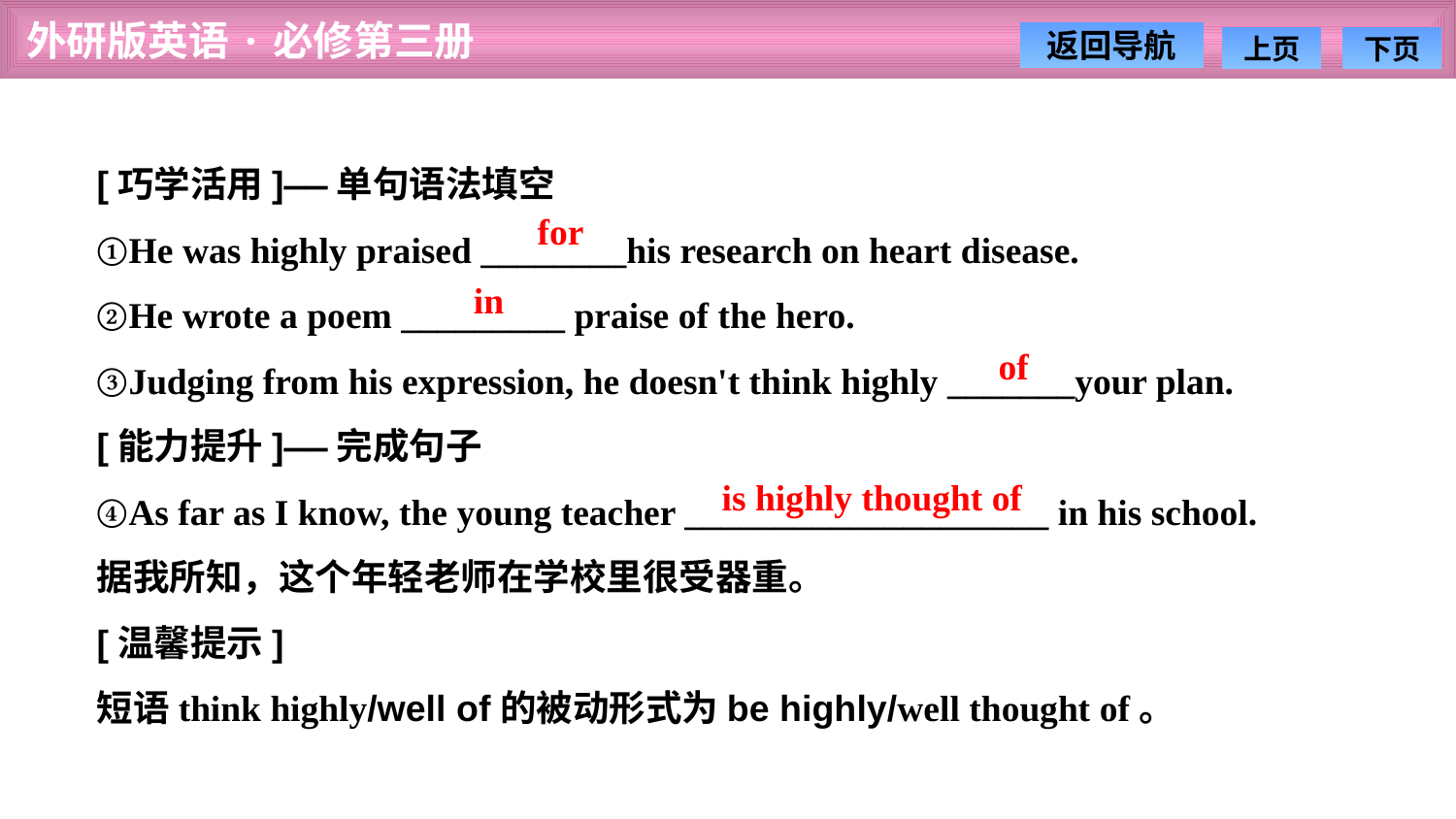

[巧学活用]——单句语法填空
①He was highly praised ________his research on heart disease.
②He wrote a poem _________ praise of the hero.
③Judging from his expression, he doesn't think highly _______your plan.
[能力提升]——完成句子
④As far as I know, the young teacher ____________________ in his school.
据我所知，这个年轻老师在学校里很受器重。
[温馨提示]
短语think highly/well of的被动形式为be highly/well thought of。
for
in
of
is highly thought of